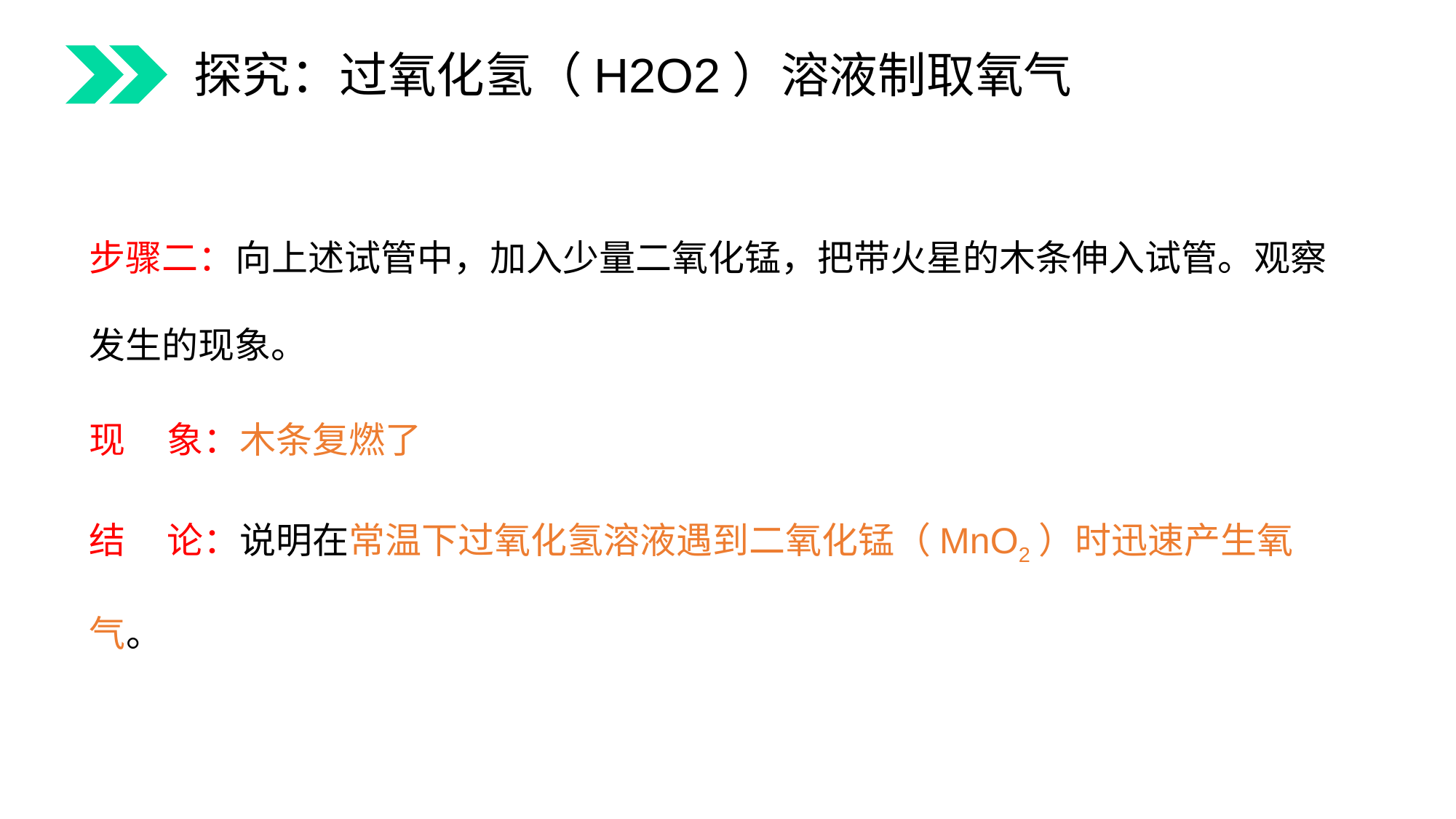

探究：过氧化氢（H2O2）溶液制取氧气
步骤二：向上述试管中，加入少量二氧化锰，把带火星的木条伸入试管。观察发生的现象。
现     象：木条复燃了
结     论：说明在常温下过氧化氢溶液遇到二氧化锰（MnO2）时迅速产生氧气。